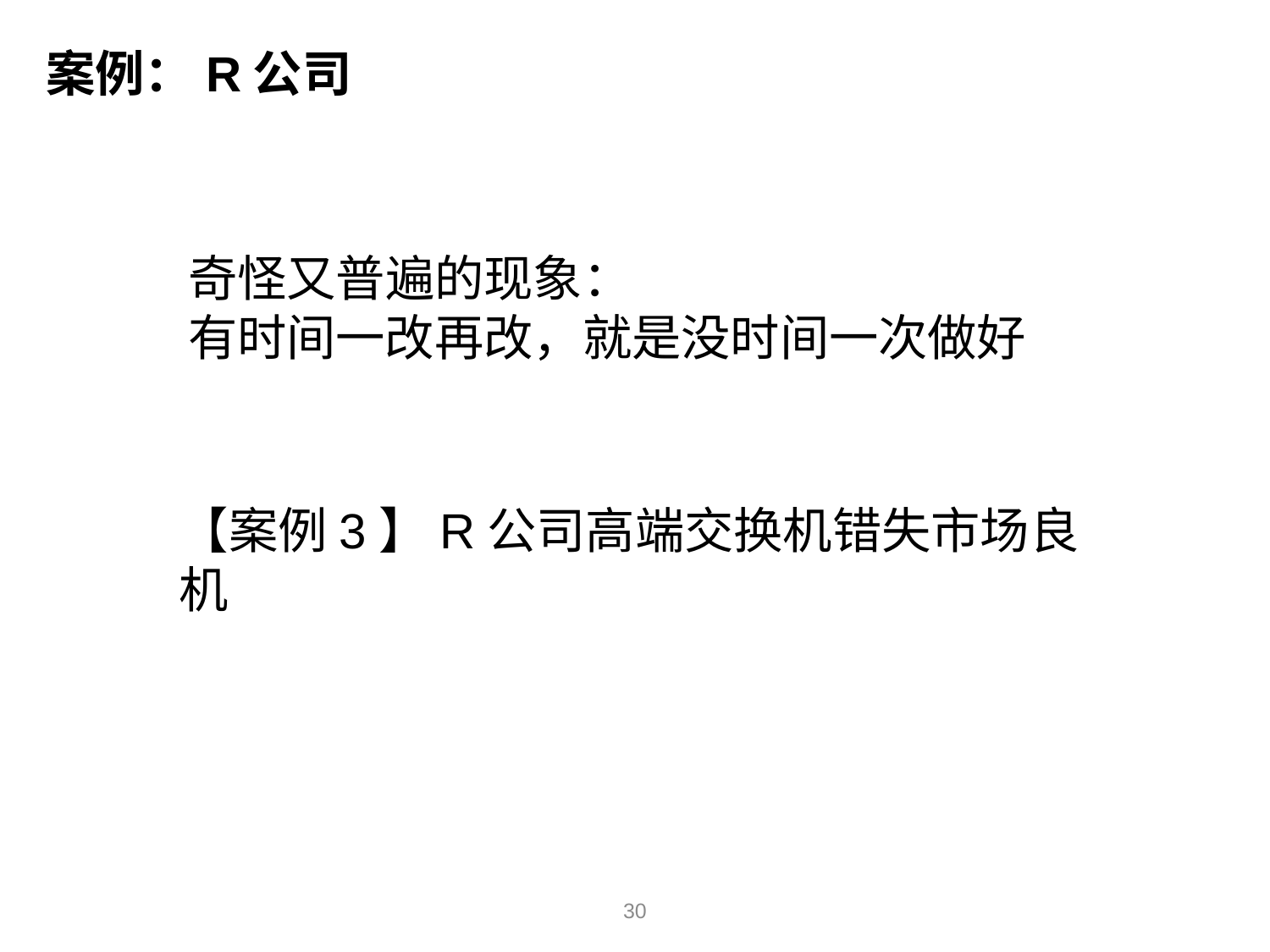

案例：R公司
奇怪又普遍的现象：
有时间一改再改，就是没时间一次做好
【案例3】R公司高端交换机错失市场良机
30